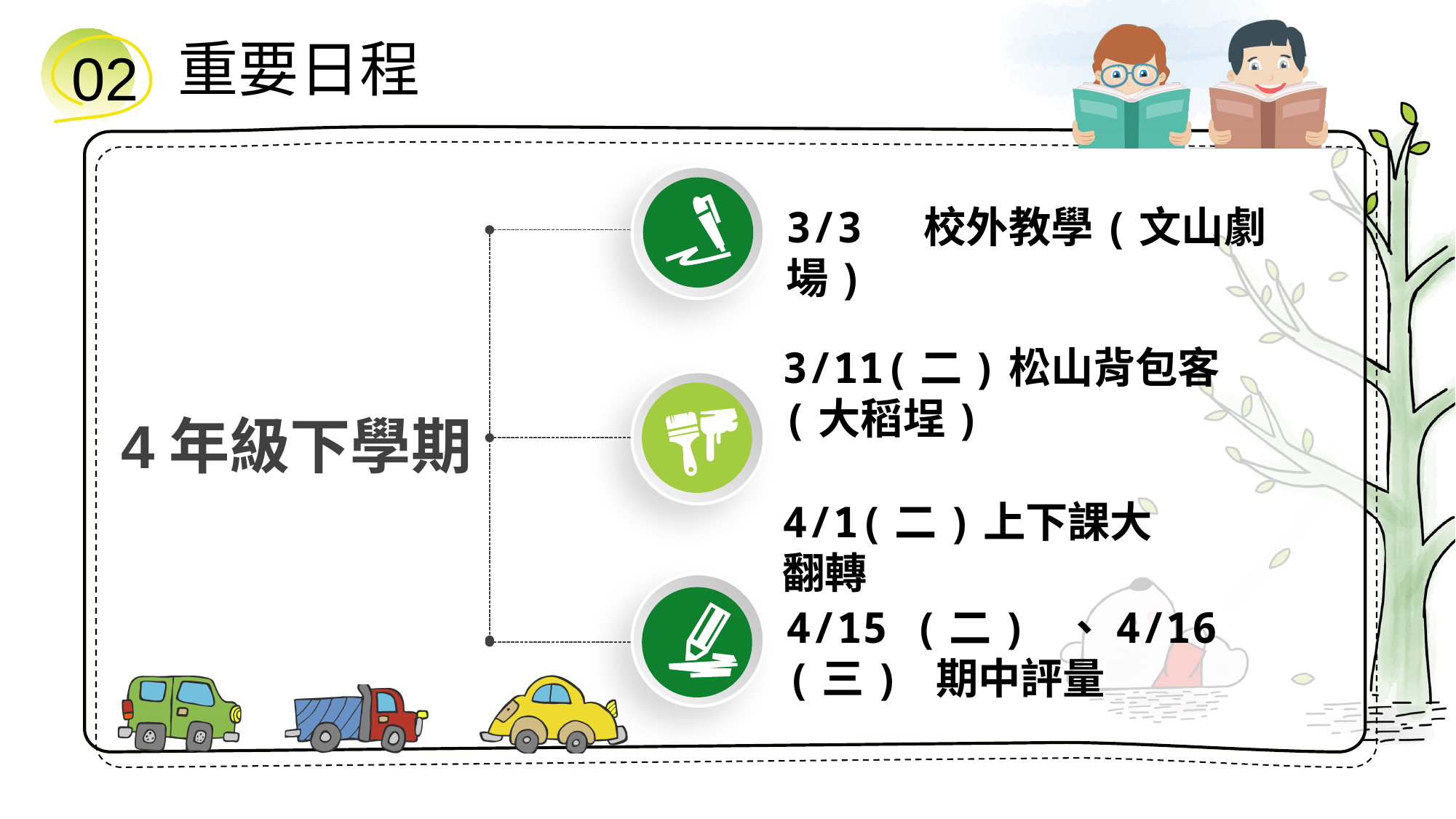

重要日程
02

3/3  校外教學(文山劇場)
3/11(二)松山背包客(大稻埕)

4年級下學期

4/1(二)上下課大翻轉

4/15 (二) 、4/16 (三) 期中評量